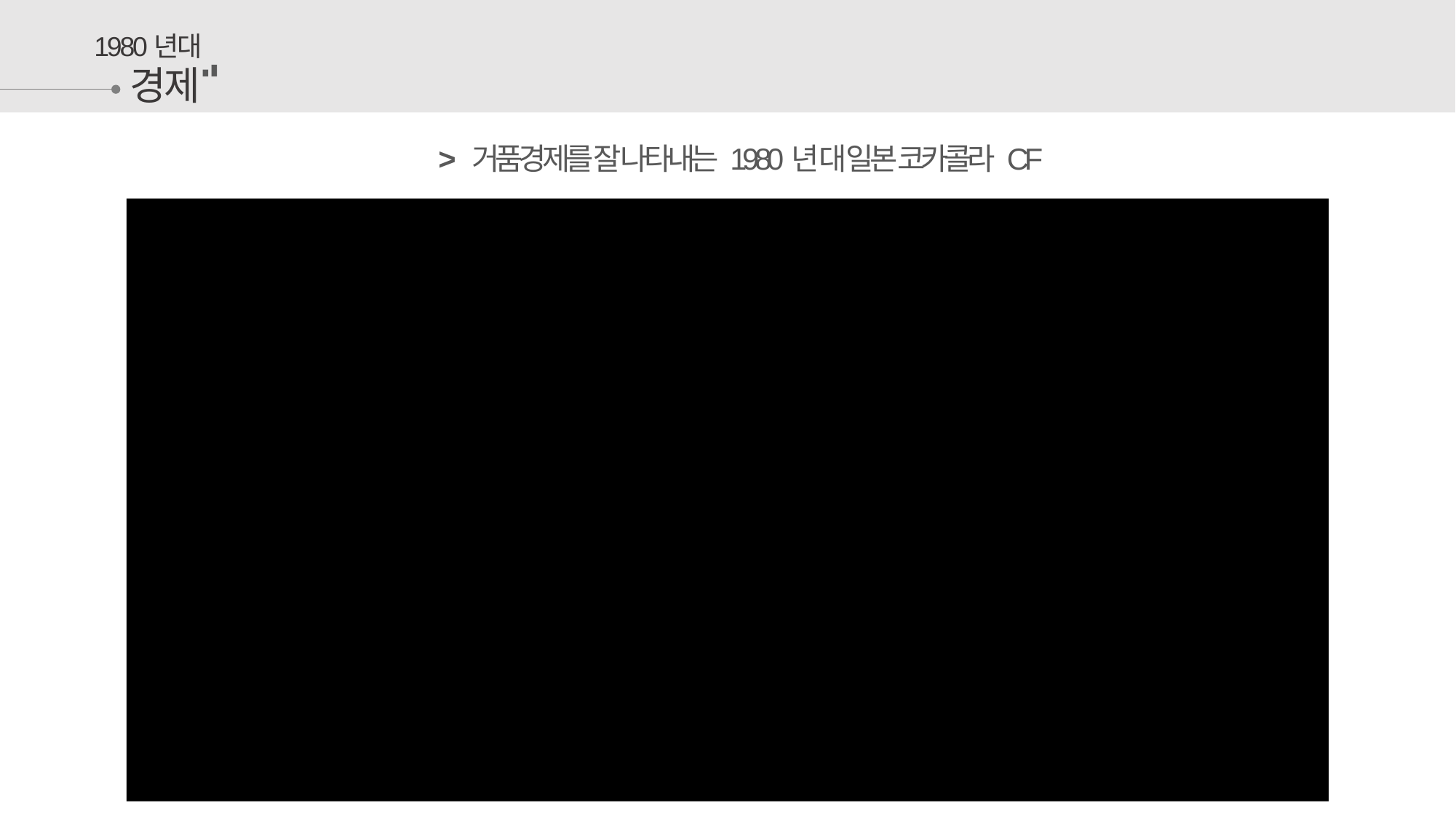

1980년대

경제
> 거품경제를 잘 나타내는 1980년 대 일본 코카콜라 CF